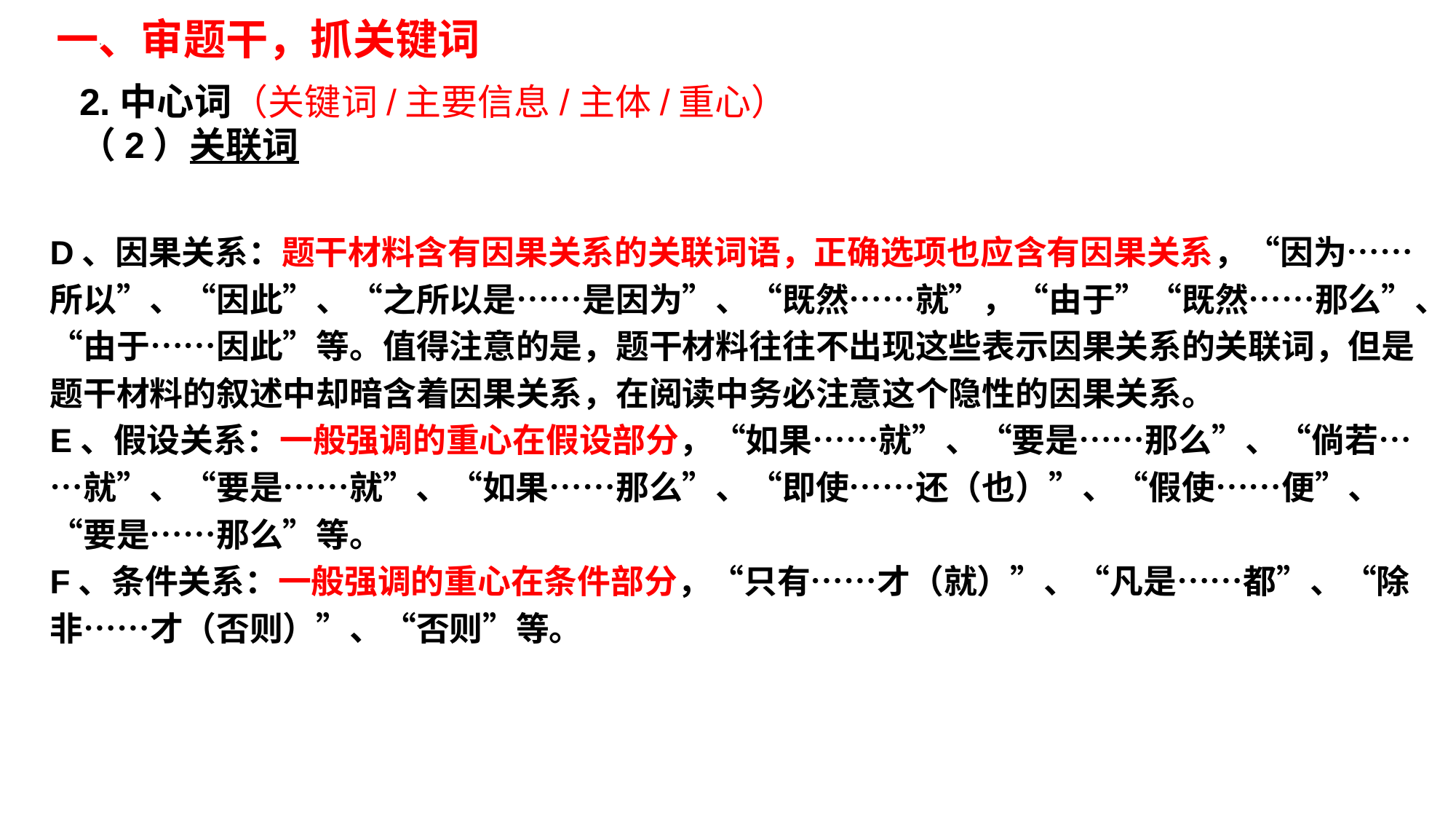

一、审题干，抓关键词
2.中心词（关键词/主要信息/主体/重心）
（2）关联词
D、因果关系：题干材料含有因果关系的关联词语，正确选项也应含有因果关系，“因为……所以”、“因此”、“之所以是……是因为”、“既然……就”，“由于”“既然……那么”、“由于……因此”等。值得注意的是，题干材料往往不出现这些表示因果关系的关联词，但是题干材料的叙述中却暗含着因果关系，在阅读中务必注意这个隐性的因果关系。
E、假设关系：一般强调的重心在假设部分，“如果……就”、“要是……那么”、“倘若……就”、“要是……就”、“如果……那么”、“即使……还（也）”、“假使……便”、“要是……那么”等。
F、条件关系：一般强调的重心在条件部分，“只有……才（就）”、“凡是……都”、“除非……才（否则）”、“否则”等。